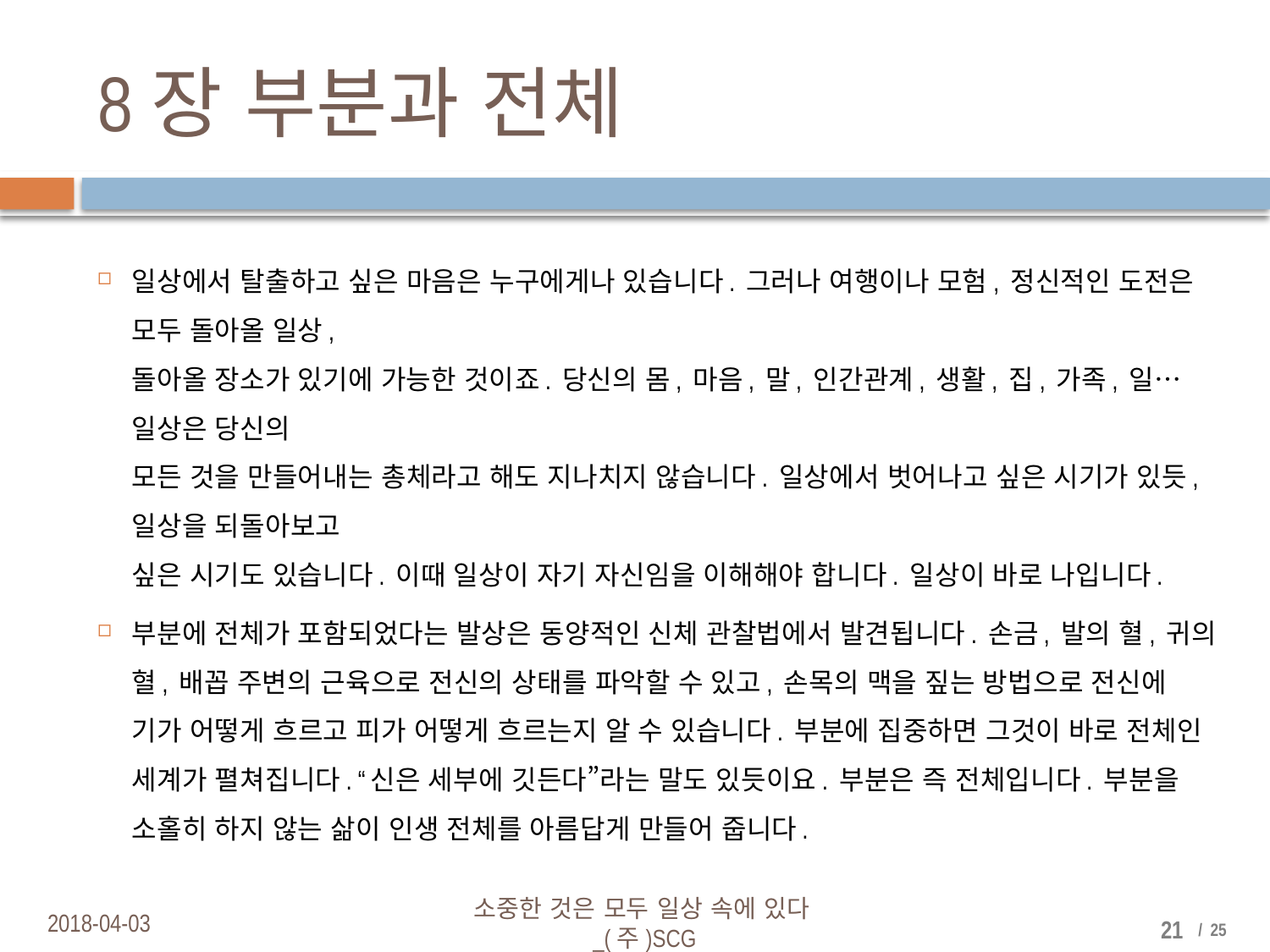

# 8장 부분과 전체
일상에서 탈출하고 싶은 마음은 누구에게나 있습니다. 그러나 여행이나 모험, 정신적인 도전은 모두 돌아올 일상,
돌아올 장소가 있기에 가능한 것이죠. 당신의 몸, 마음, 말, 인간관계, 생활, 집, 가족, 일… 일상은 당신의
모든 것을 만들어내는 총체라고 해도 지나치지 않습니다. 일상에서 벗어나고 싶은 시기가 있듯, 일상을 되돌아보고
싶은 시기도 있습니다. 이때 일상이 자기 자신임을 이해해야 합니다. 일상이 바로 나입니다.
부분에 전체가 포함되었다는 발상은 동양적인 신체 관찰법에서 발견됩니다. 손금, 발의 혈, 귀의 혈, 배꼽 주변의 근육으로 전신의 상태를 파악할 수 있고, 손목의 맥을 짚는 방법으로 전신에 기가 어떻게 흐르고 피가 어떻게 흐르는지 알 수 있습니다. 부분에 집중하면 그것이 바로 전체인 세계가 펼쳐집니다. “신은 세부에 깃든다”라는 말도 있듯이요. 부분은 즉 전체입니다. 부분을 소홀히 하지 않는 삶이 인생 전체를 아름답게 만들어 줍니다.
2018-04-03
소중한 것은 모두 일상 속에 있다_(주)SCG
21